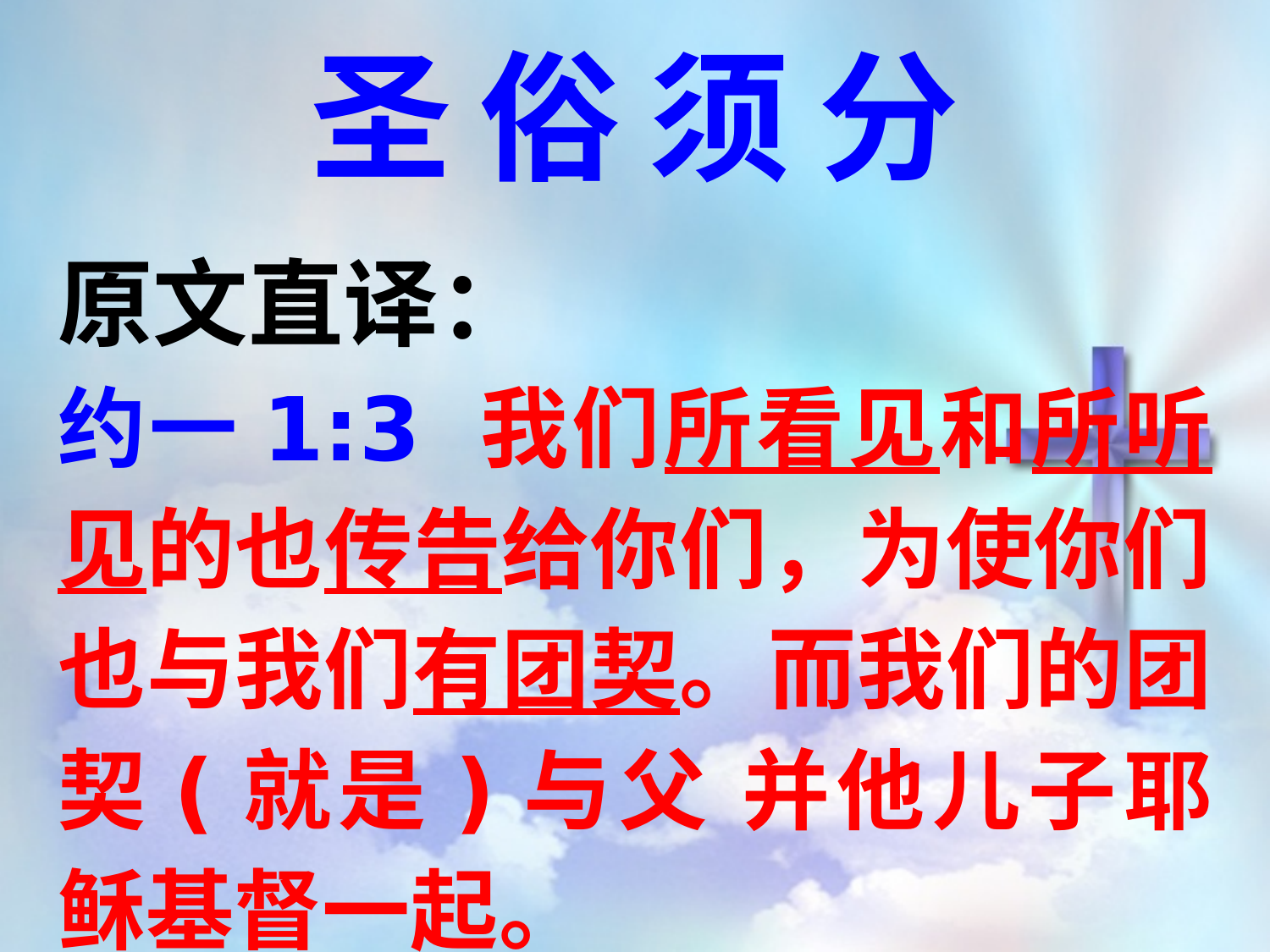

圣俗须分
原文直译：
约一1:3 我们所看见和所听见的也传告给你们，为使你们也与我们有团契。而我们的团契(就是)与父 并他儿子耶稣基督一起。